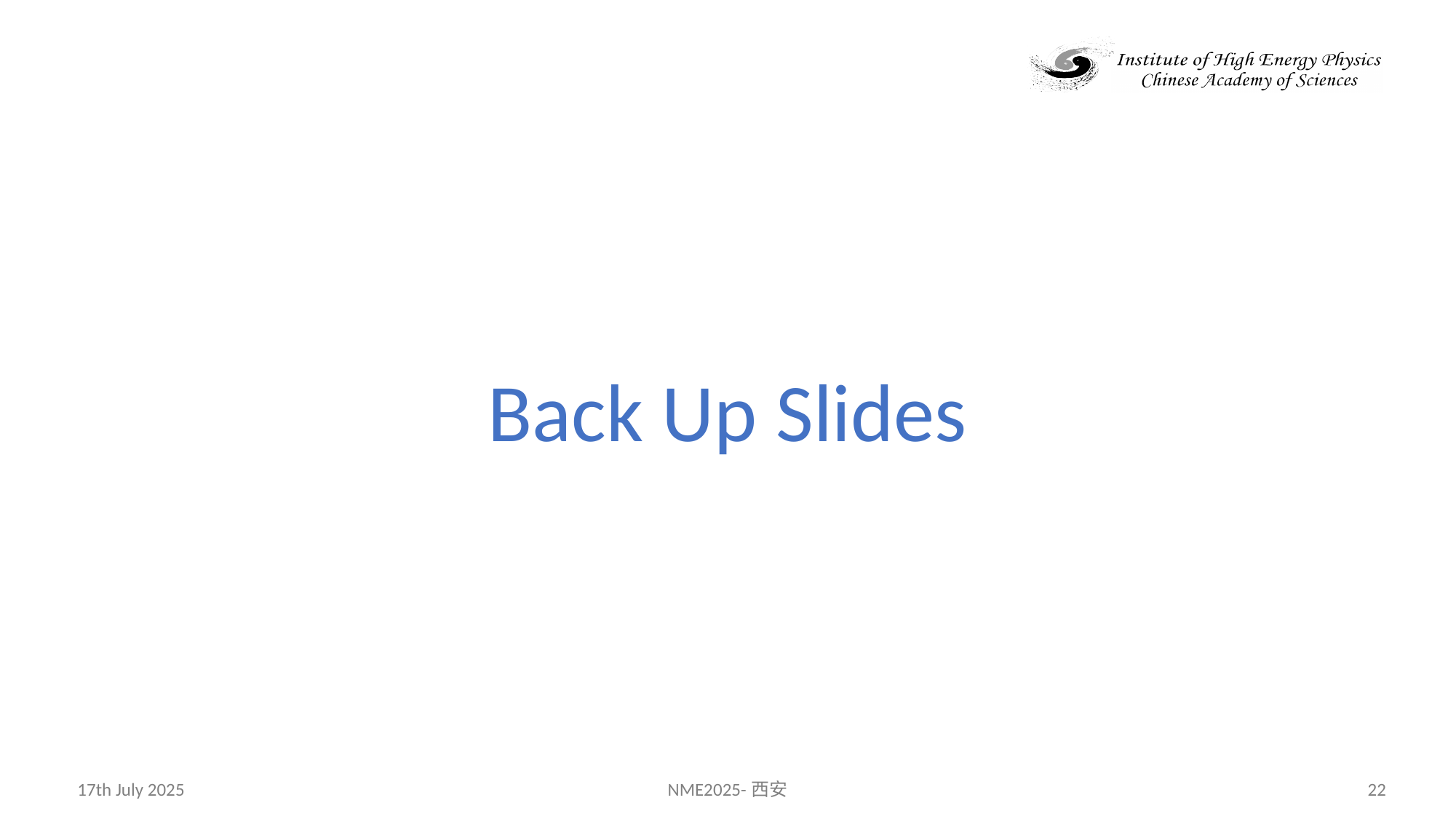

Back Up Slides
17th July 2025
NME2025-西安
22